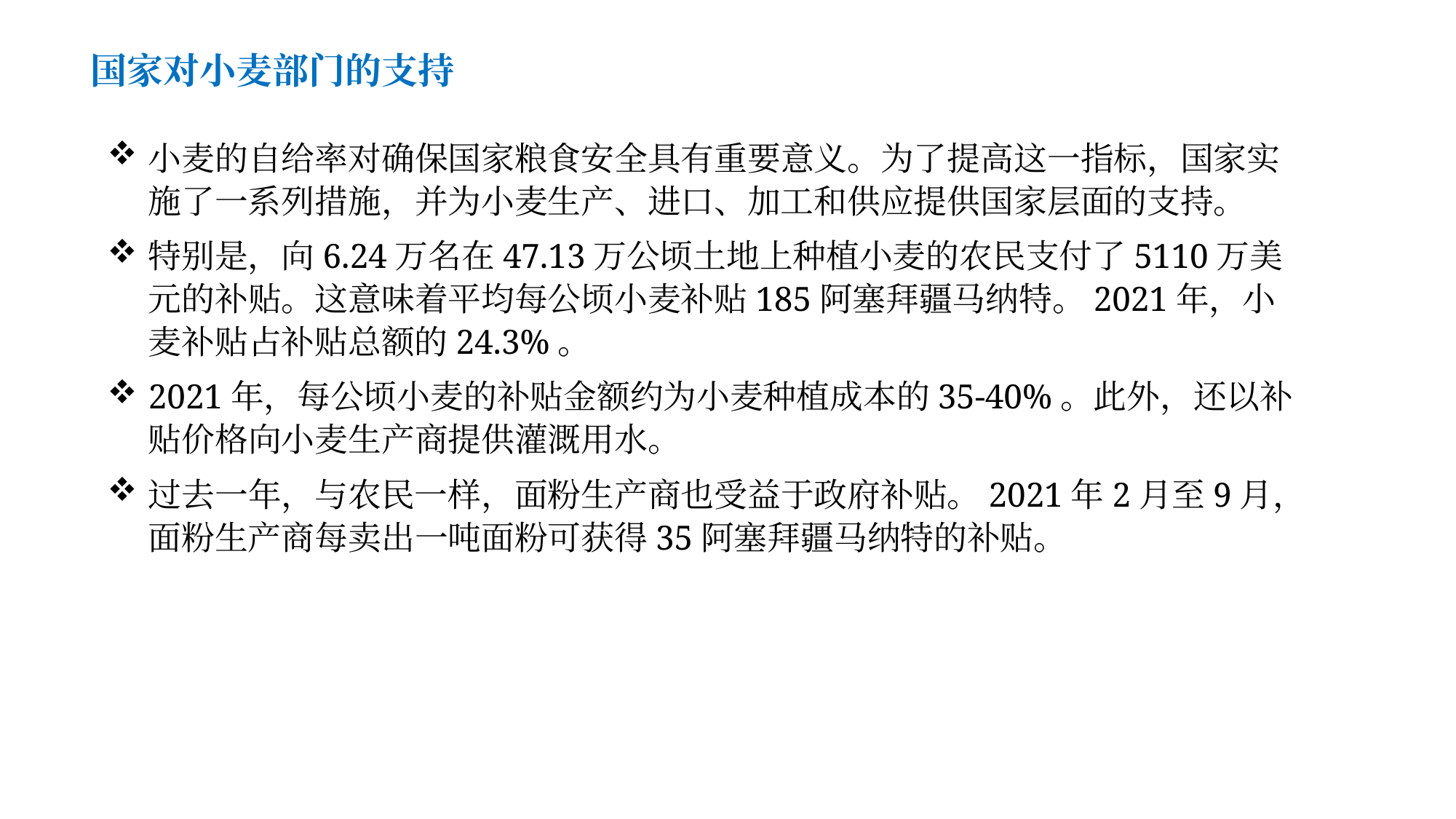

国家对小麦部门的支持
小麦的自给率对确保国家粮食安全具有重要意义。为了提高这一指标，国家实施了一系列措施，并为小麦生产、进口、加工和供应提供国家层面的支持。
特别是，向6.24万名在47.13万公顷土地上种植小麦的农民支付了5110万美元的补贴。这意味着平均每公顷小麦补贴185阿塞拜疆马纳特。2021年，小麦补贴占补贴总额的24.3%。
2021年，每公顷小麦的补贴金额约为小麦种植成本的35-40%。此外，还以补贴价格向小麦生产商提供灌溉用水。
过去一年，与农民一样，面粉生产商也受益于政府补贴。2021年2月至9月，面粉生产商每卖出一吨面粉可获得35阿塞拜疆马纳特的补贴。